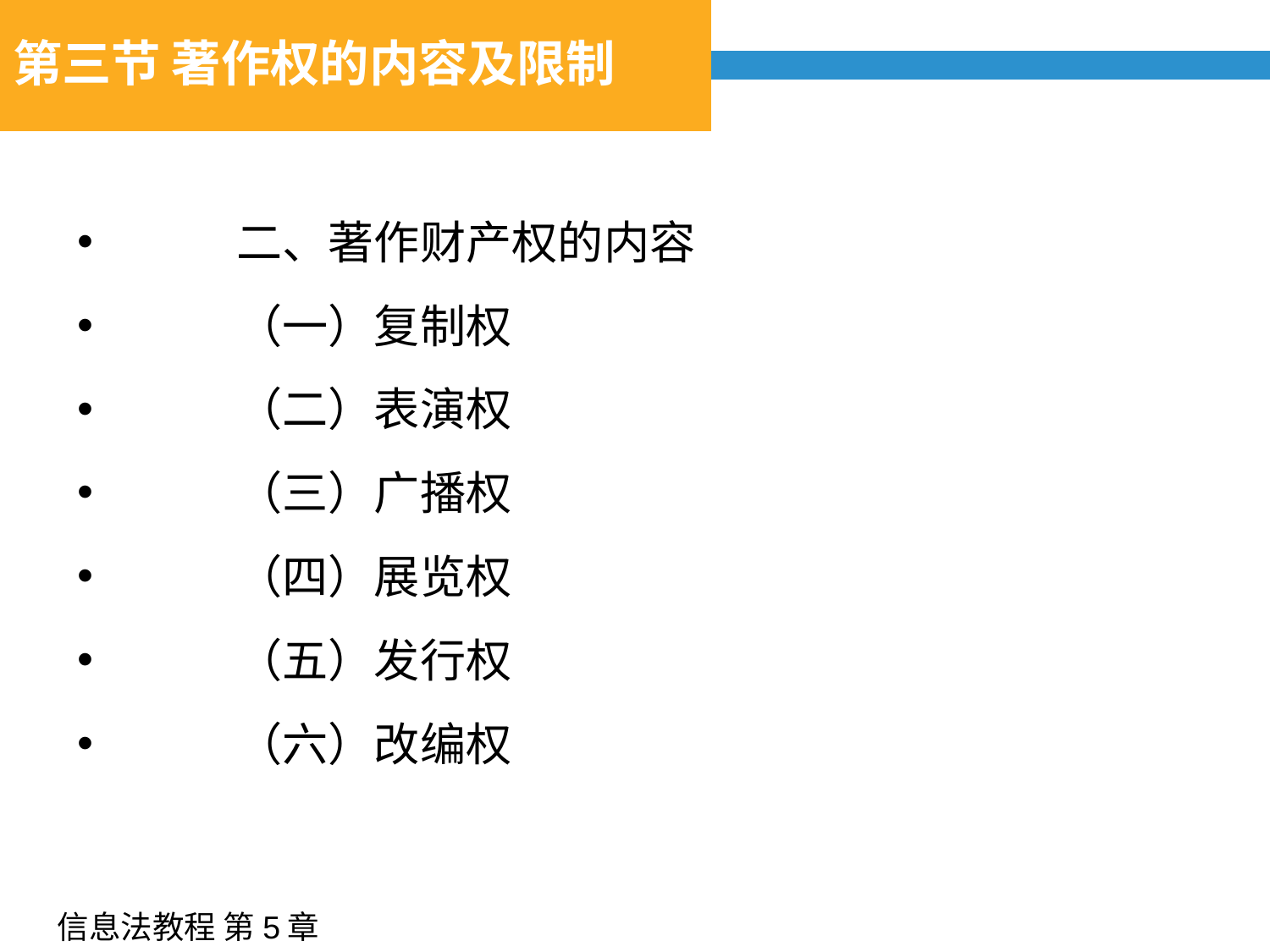

第三节 著作权的内容及限制
	二、著作财产权的内容
	（一）复制权
	（二）表演权
	（三）广播权
	（四）展览权
	（五）发行权
	（六）改编权

信息法教程 第5章